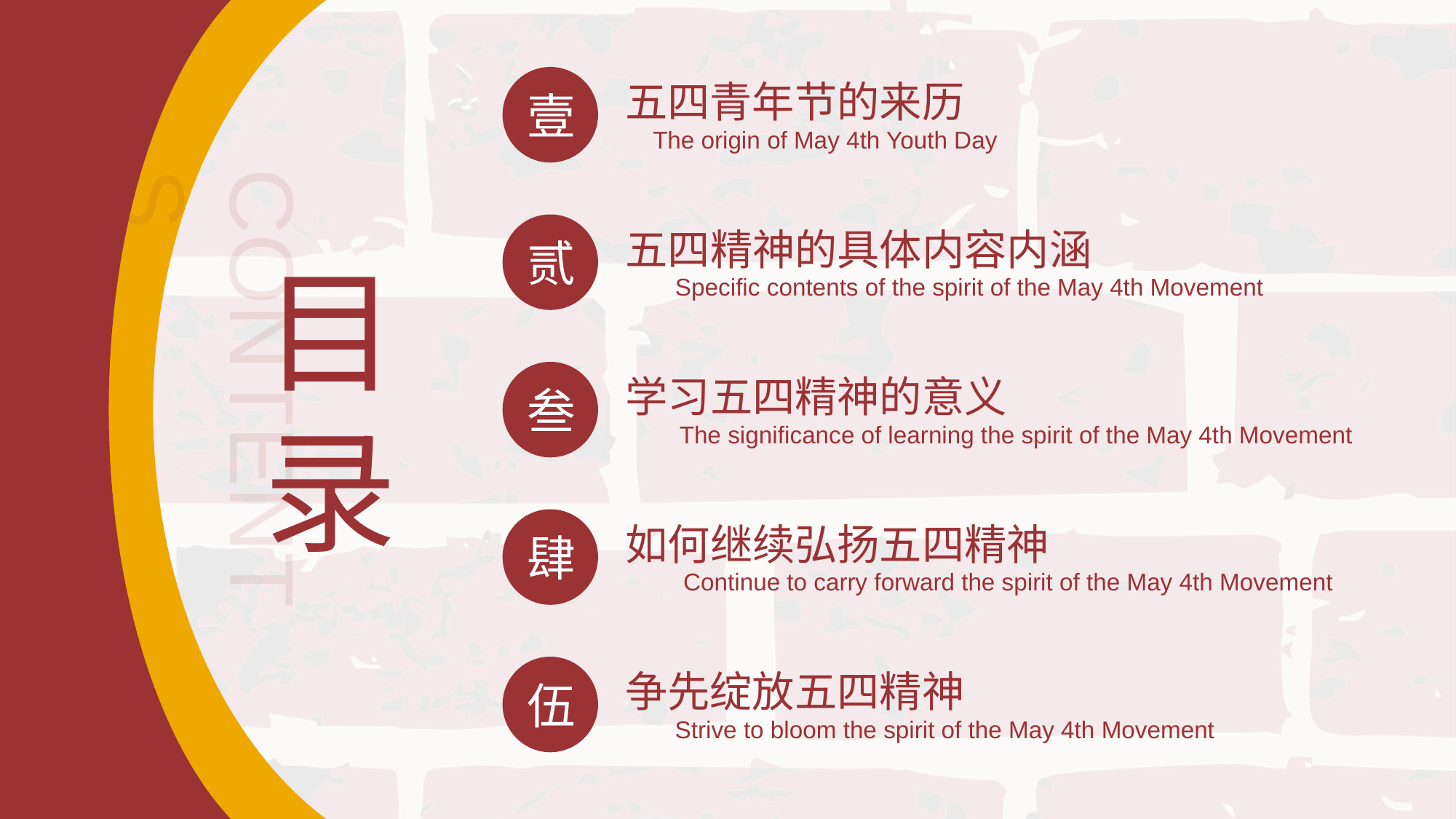

壹
五四青年节的来历
The origin of May 4th Youth Day
CONTENTS
贰
五四精神的具体内容内涵
Specific contents of the spirit of the May 4th Movement
目
录
叁
学习五四精神的意义
The significance of learning the spirit of the May 4th Movement
肆
如何继续弘扬五四精神
Continue to carry forward the spirit of the May 4th Movement
伍
争先绽放五四精神
Strive to bloom the spirit of the May 4th Movement